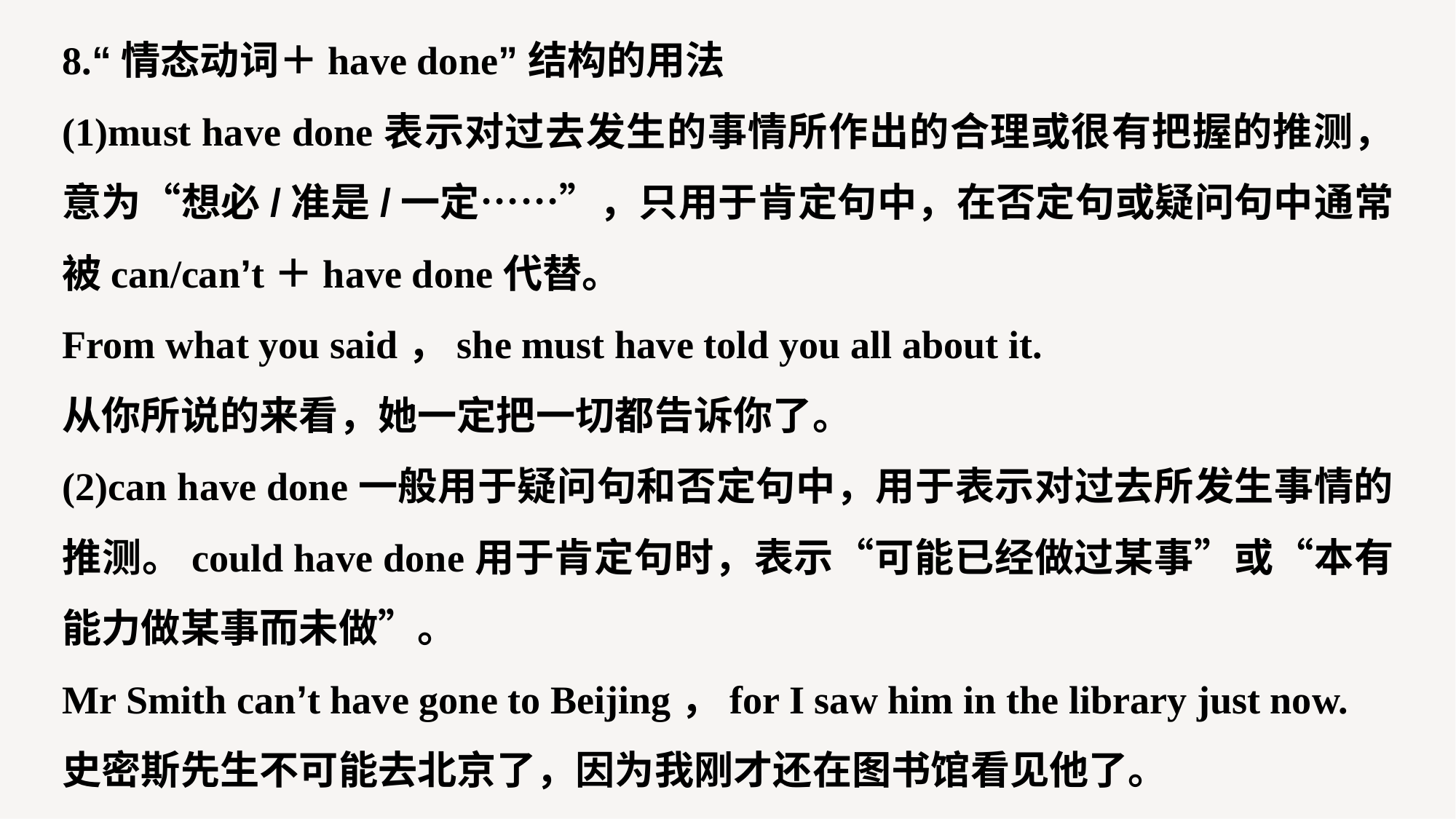

8.“情态动词＋have done”结构的用法
(1)must have done表示对过去发生的事情所作出的合理或很有把握的推测，意为“想必/准是/一定……”，只用于肯定句中，在否定句或疑问句中通常被can/can’t＋have done代替。
From what you said，she must have told you all about it.
从你所说的来看，她一定把一切都告诉你了。
(2)can have done一般用于疑问句和否定句中，用于表示对过去所发生事情的推测。could have done用于肯定句时，表示“可能已经做过某事”或“本有能力做某事而未做”。
Mr Smith can’t have gone to Beijing，for I saw him in the library just now.
史密斯先生不可能去北京了，因为我刚才还在图书馆看见他了。